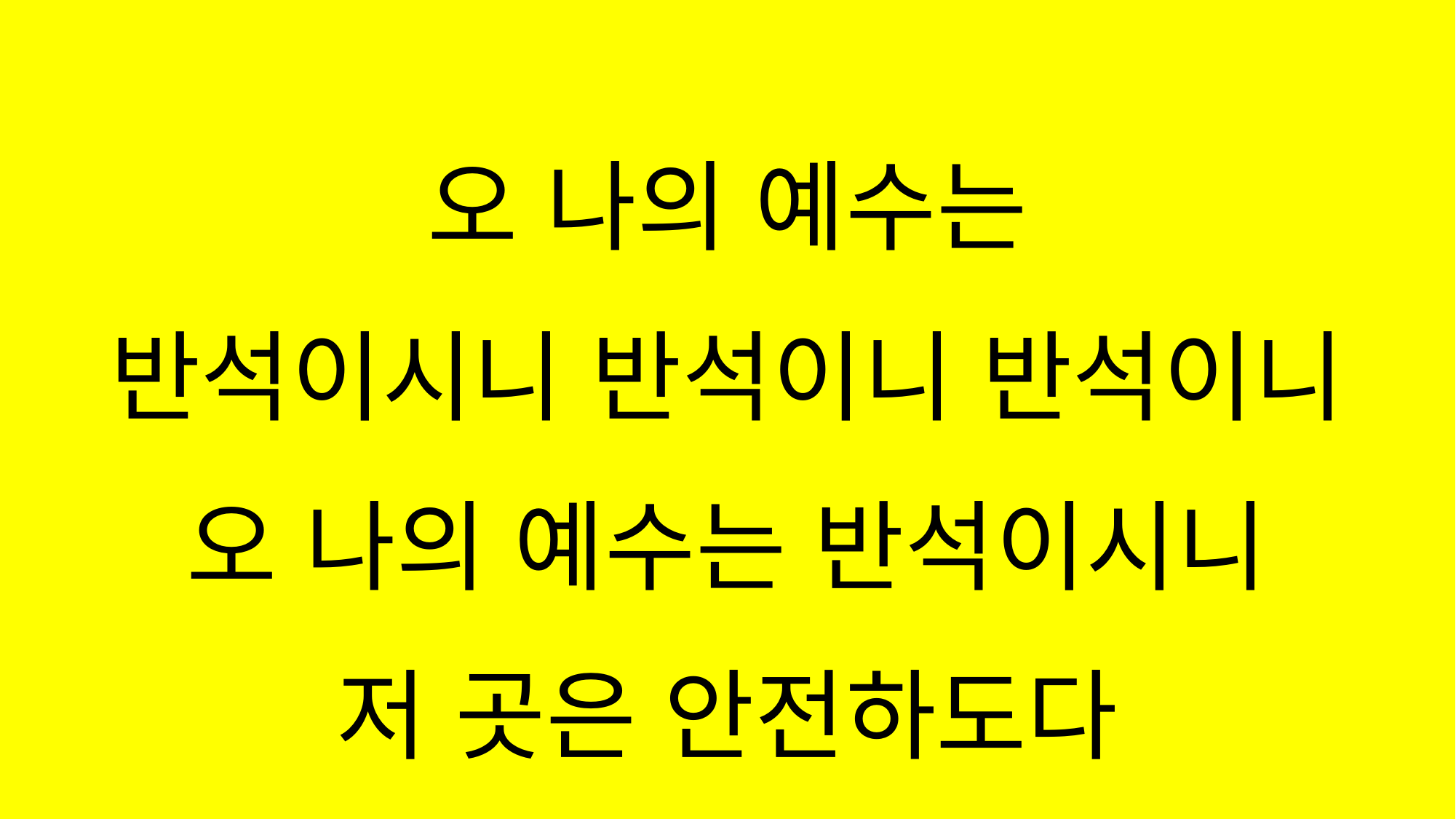

#
오 나의 예수는

반석이시니 반석이니 반석이니

오 나의 예수는 반석이시니

저 곳은 안전하도다